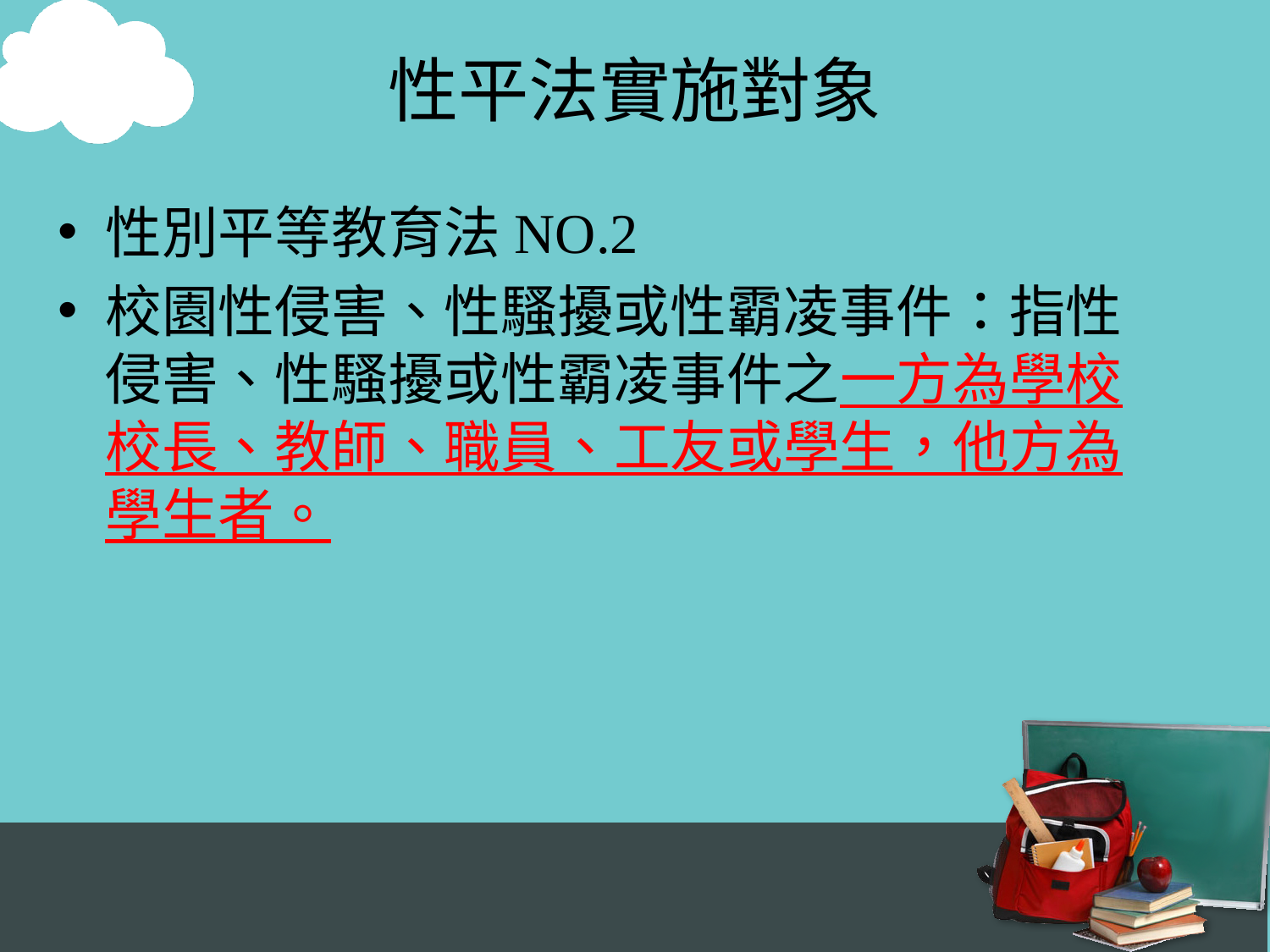

# 性平法實施對象
性別平等教育法NO.2
校園性侵害、性騷擾或性霸凌事件：指性侵害、性騷擾或性霸凌事件之一方為學校校長、教師、職員、工友或學生，他方為學生者。